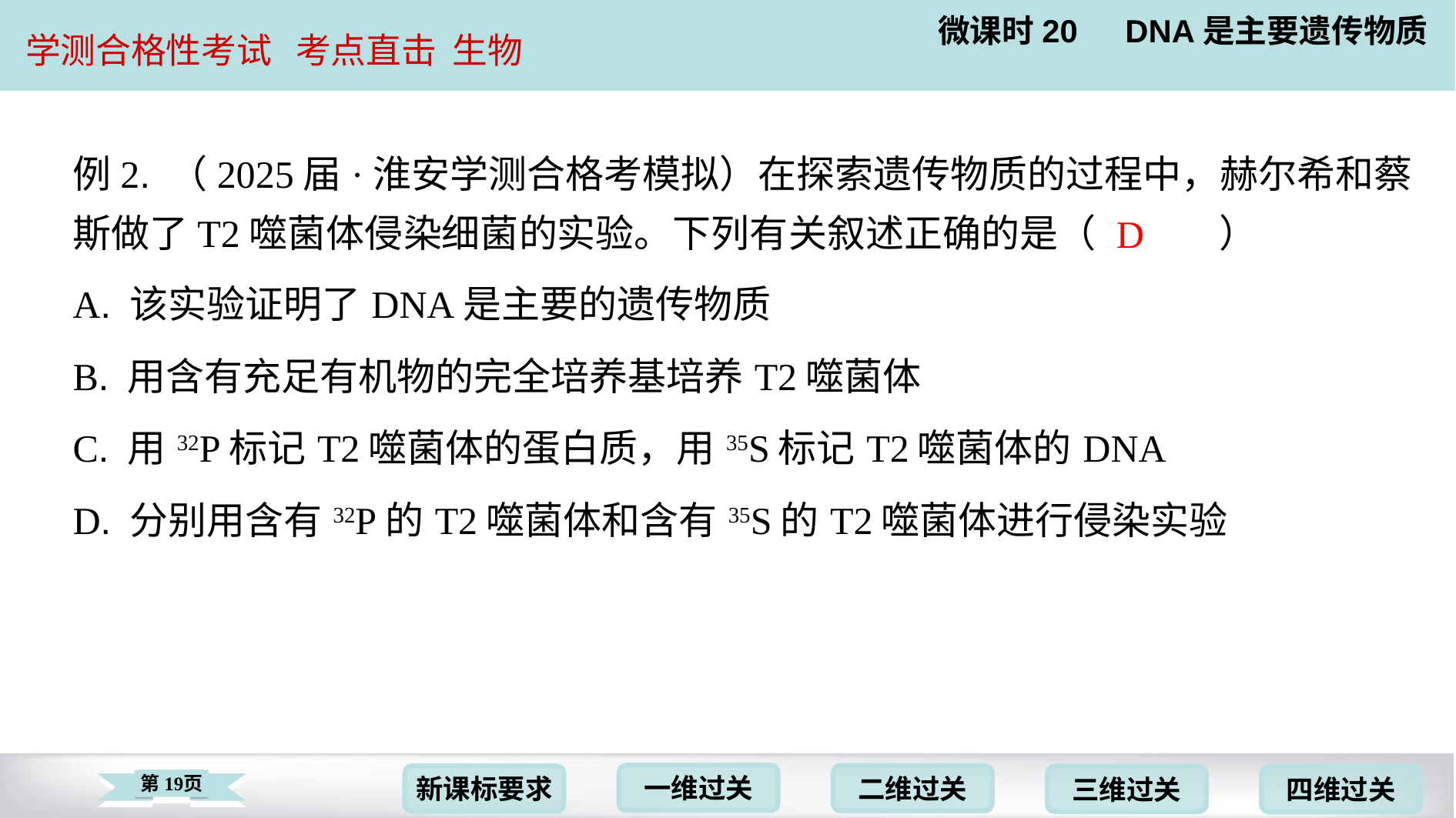

例2. （2025届·淮安学测合格考模拟）在探索遗传物质的过程中，赫尔希和蔡
斯做了T2噬菌体侵染细菌的实验。下列有关叙述正确的是（　D　）
D
| A. 该实验证明了DNA是主要的遗传物质 |
| --- |
| B. 用含有充足有机物的完全培养基培养T2噬菌体 |
| C. 用32P标记T2噬菌体的蛋白质，用35S标记T2噬菌体的DNA |
| D. 分别用含有32P的T2噬菌体和含有35S的T2噬菌体进行侵染实验 |